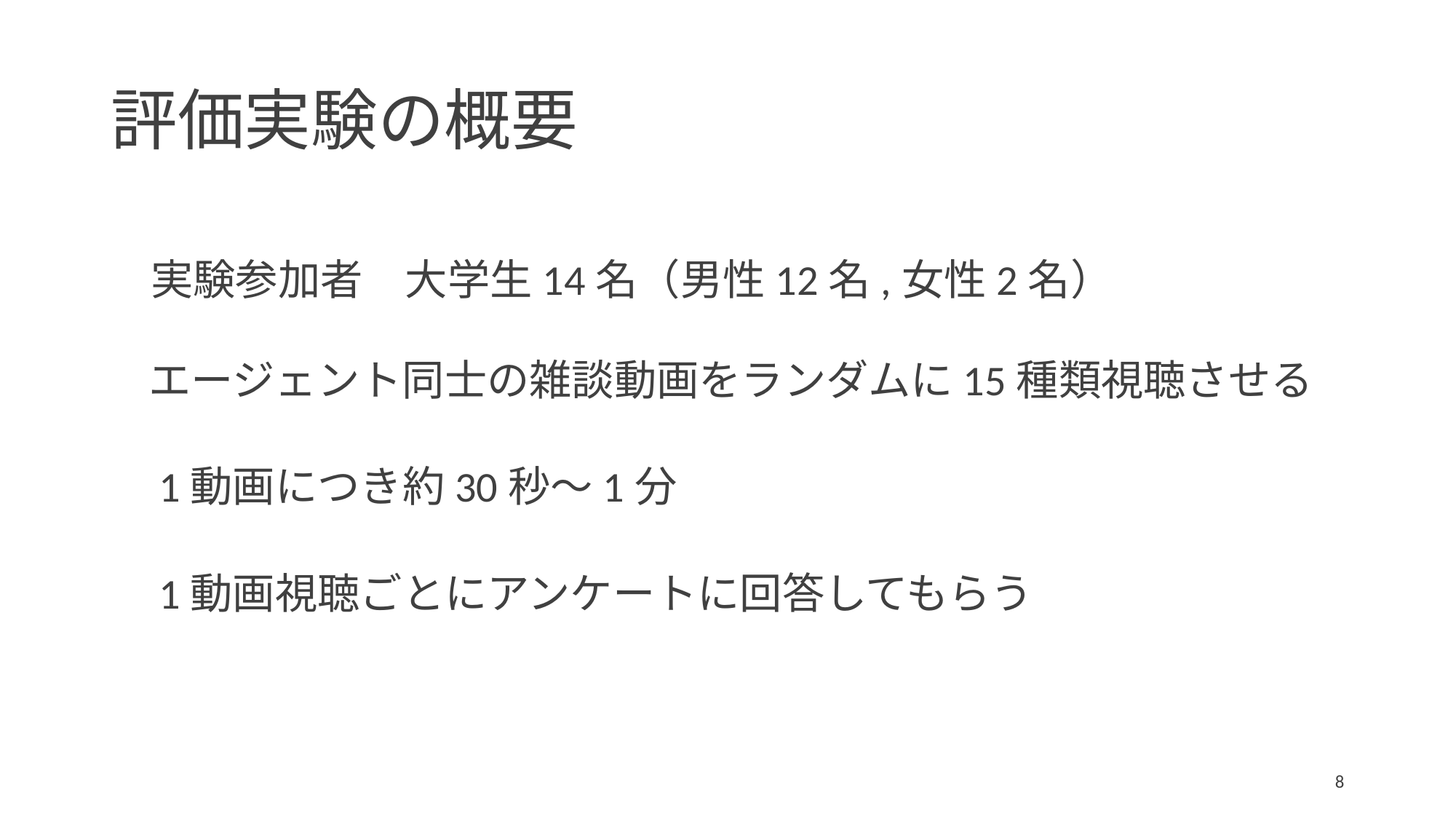

# 評価実験の概要

　 実験参加者　大学生14名（男性12名,女性2名）

　エージェント同士の雑談動画をランダムに15種類視聴させる

　1動画につき約30秒～1分

　1動画視聴ごとにアンケートに回答してもらう

8